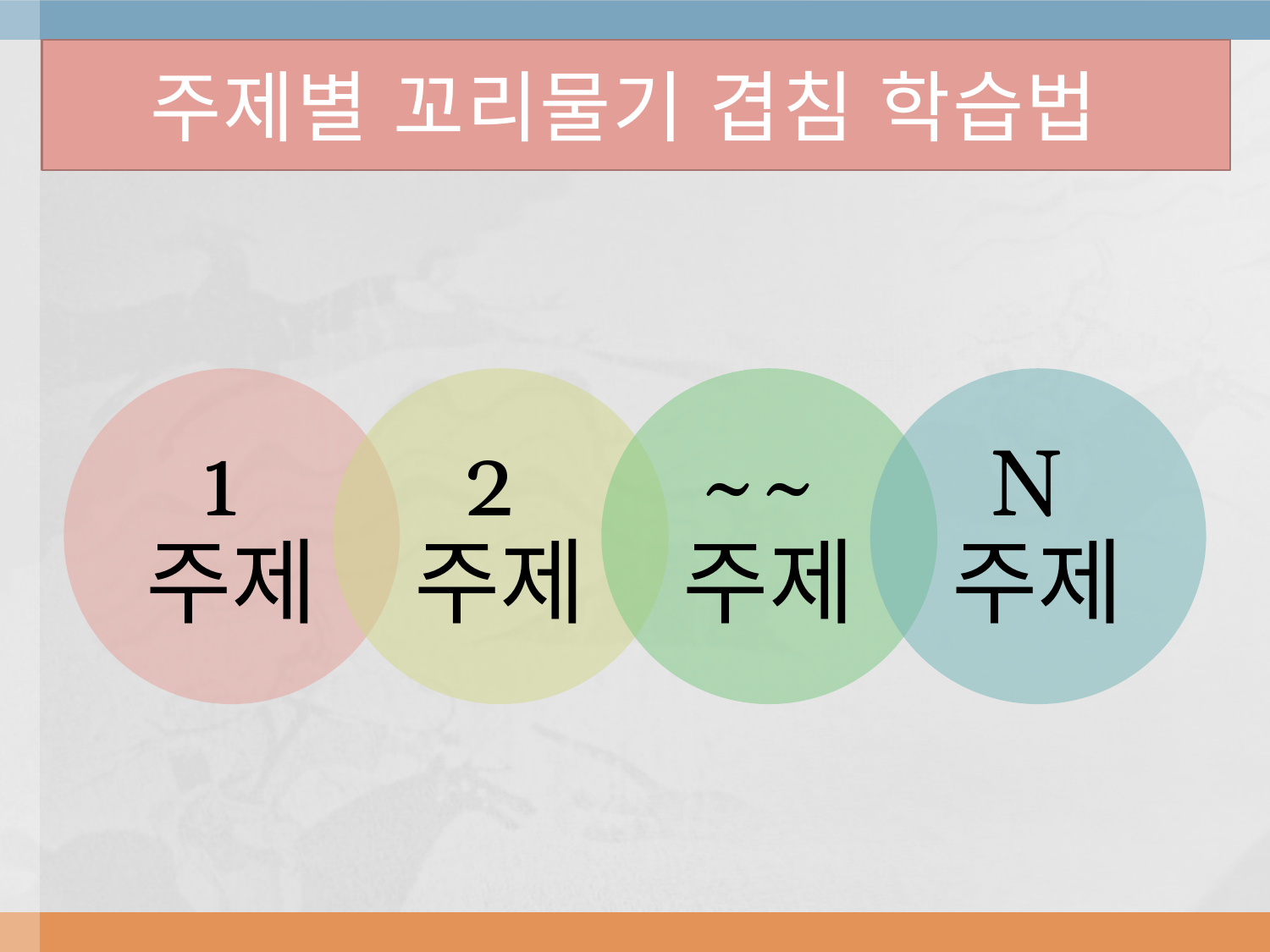

# 주제별 꼬리물기 겹침 학습법
1주제
2주제
~~주제
N주제